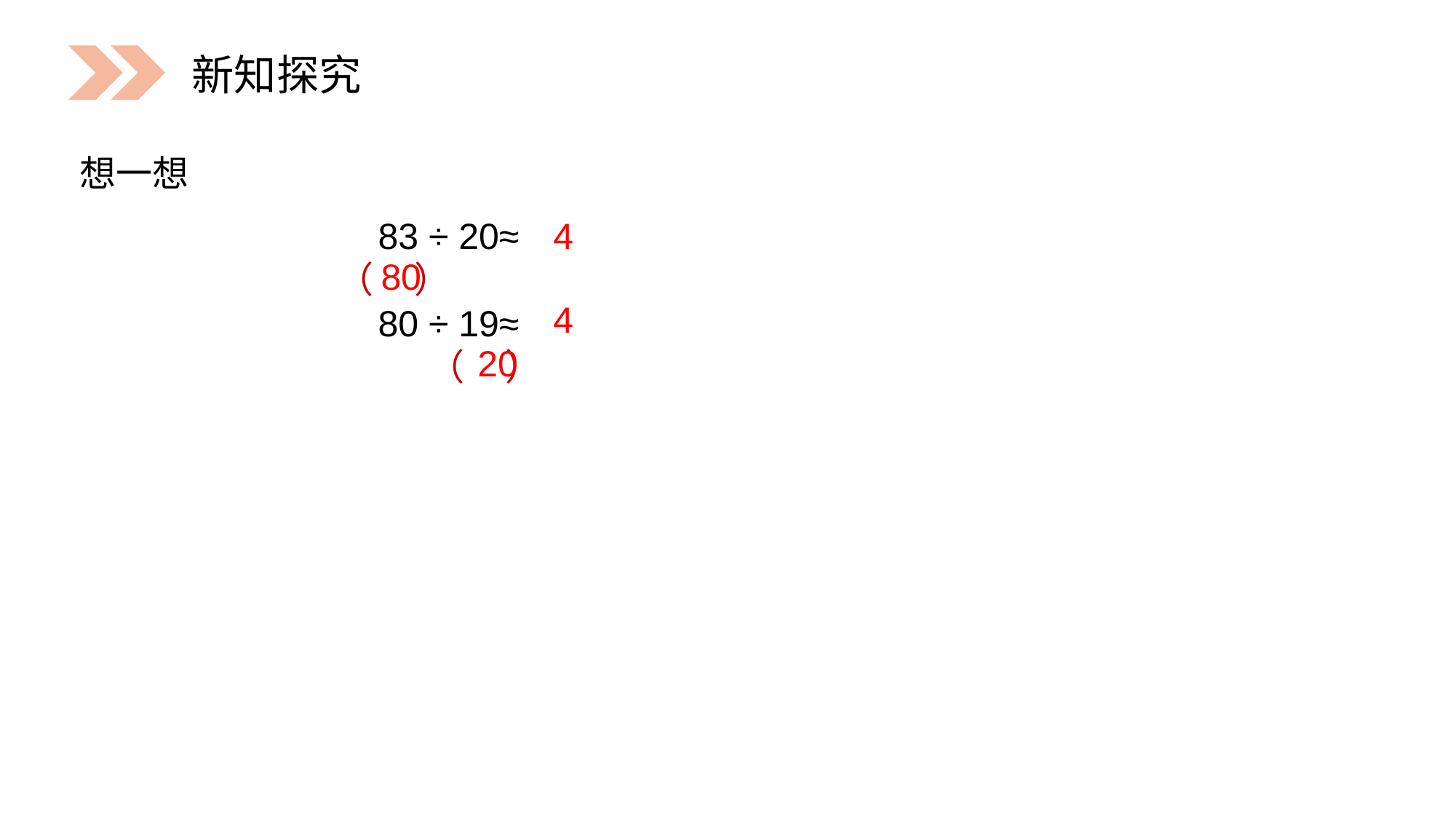

新知探究
想一想
    83 ÷ 20≈
（     ）
    80 ÷ 19≈
          （     ）
4
80
4
20